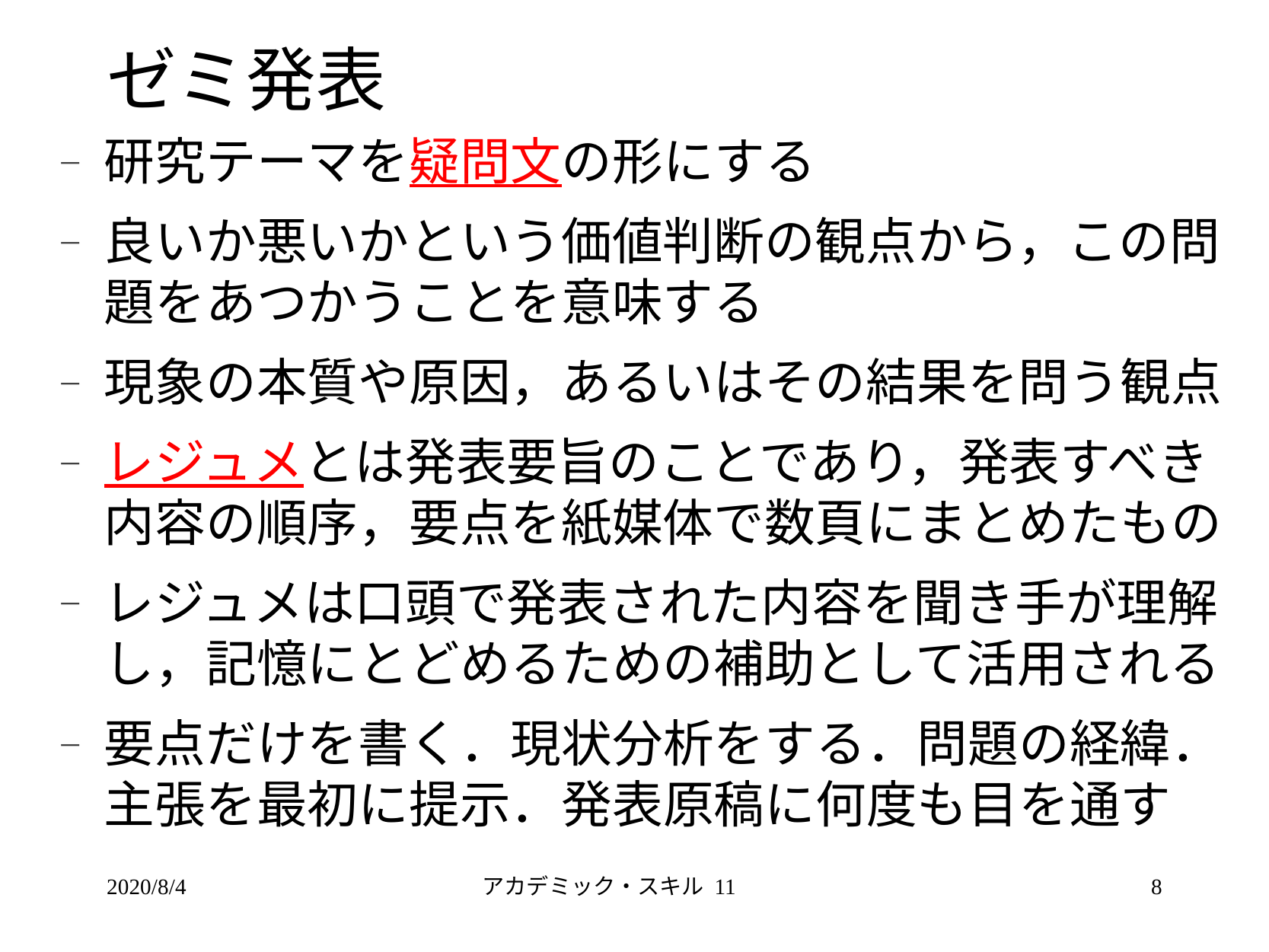

# ゼミ発表
研究テーマを疑問文の形にする
良いか悪いかという価値判断の観点から，この問題をあつかうことを意味する
現象の本質や原因，あるいはその結果を問う観点
レジュメとは発表要旨のことであり，発表すべき内容の順序，要点を紙媒体で数頁にまとめたもの
レジュメは口頭で発表された内容を聞き手が理解し，記憶にとどめるための補助として活用される
要点だけを書く．現状分析をする．問題の経緯．主張を最初に提示．発表原稿に何度も目を通す
2020/8/4
アカデミック・スキル 11
8